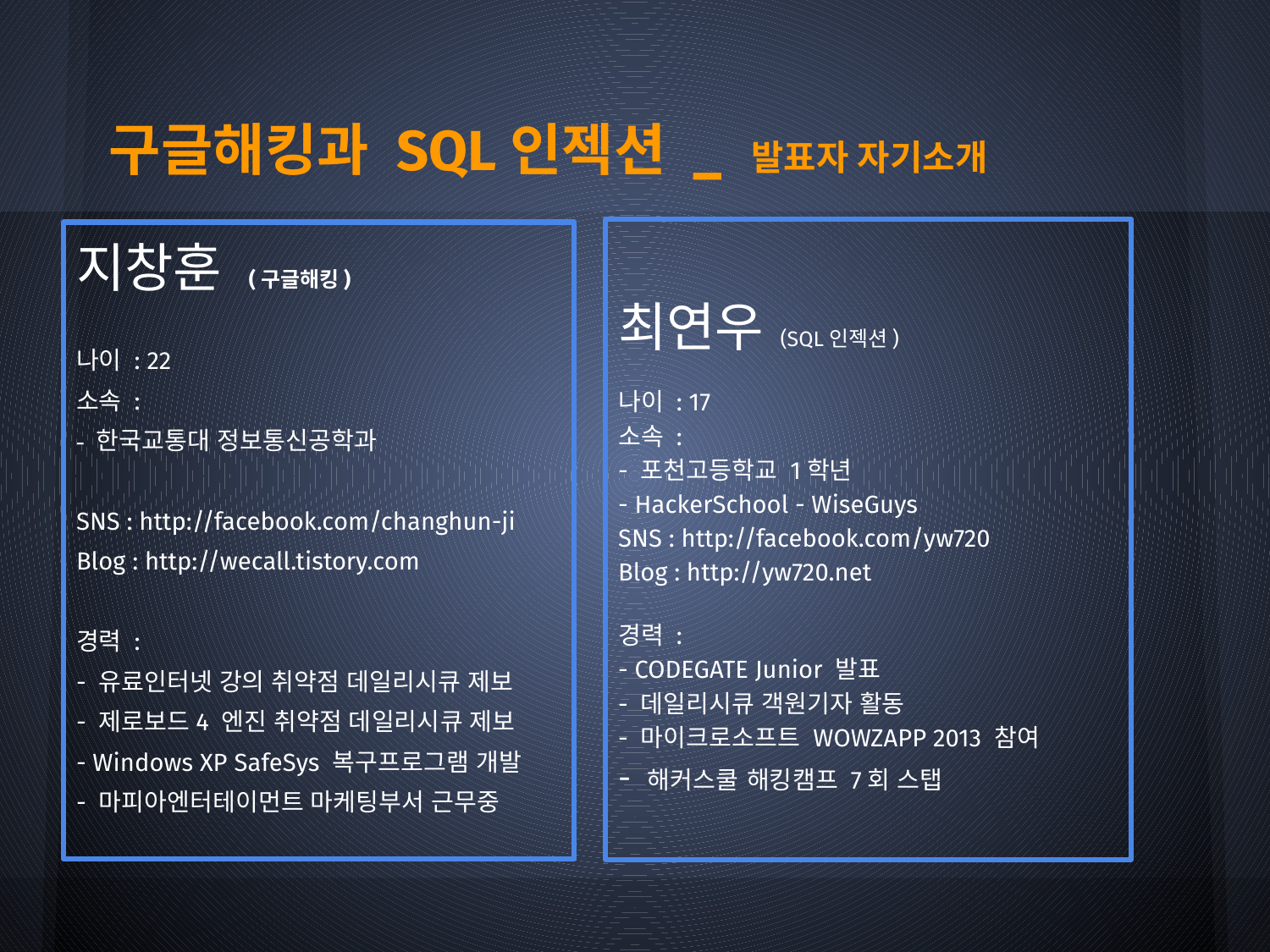

# 구글해킹과 SQL인젝션 _  발표자 자기소개
최연우 (SQL인젝션)

나이 : 17
소속 :
- 포천고등학교 1학년
- HackerSchool - WiseGuys
SNS : http://facebook.com/yw720
Blog : http://yw720.net

경력 :
- CODEGATE Junior 발표
- 데일리시큐 객원기자 활동
- 마이크로소프트 WOWZAPP 2013 참여
- 해커스쿨 해킹캠프 7회 스탭
지창훈 (구글해킹)

나이 : 22
소속 :
- 한국교통대 정보통신공학과

SNS : http://facebook.com/changhun-ji
Blog : http://wecall.tistory.com

경력 :
- 유료인터넷 강의 취약점 데일리시큐 제보
- 제로보드4 엔진 취약점 데일리시큐 제보
- Windows XP SafeSys 복구프로그램 개발
- 마피아엔터테이먼트 마케팅부서 근무중